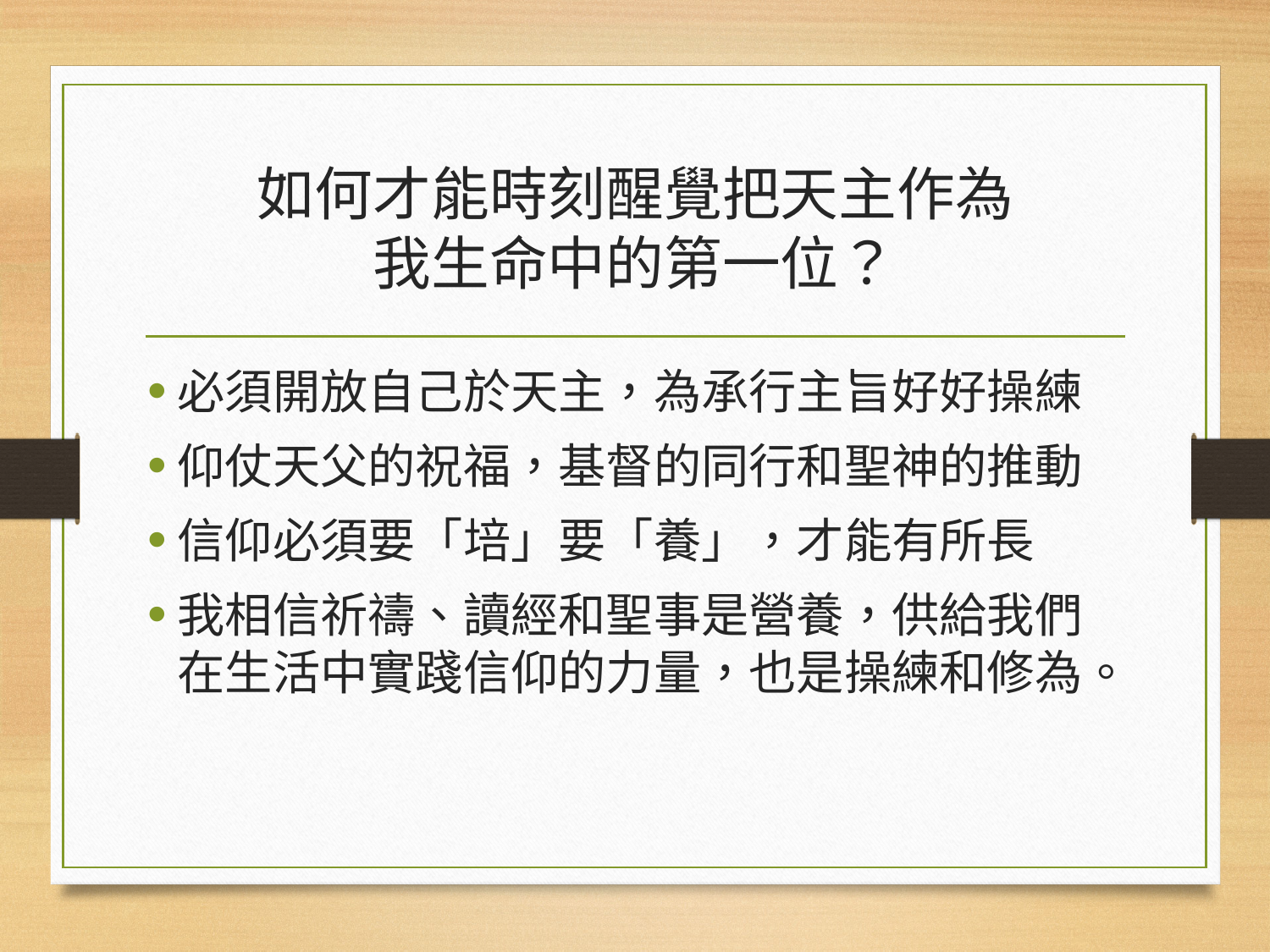

# 如何才能時刻醒覺把天主作為 我生命中的第一位？
必須開放自己於天主，為承行主旨好好操練
仰仗天父的祝福，基督的同行和聖神的推動
信仰必須要「培」要「養」，才能有所長
我相信祈禱、讀經和聖事是營養，供給我們在生活中實踐信仰的力量，也是操練和修為。